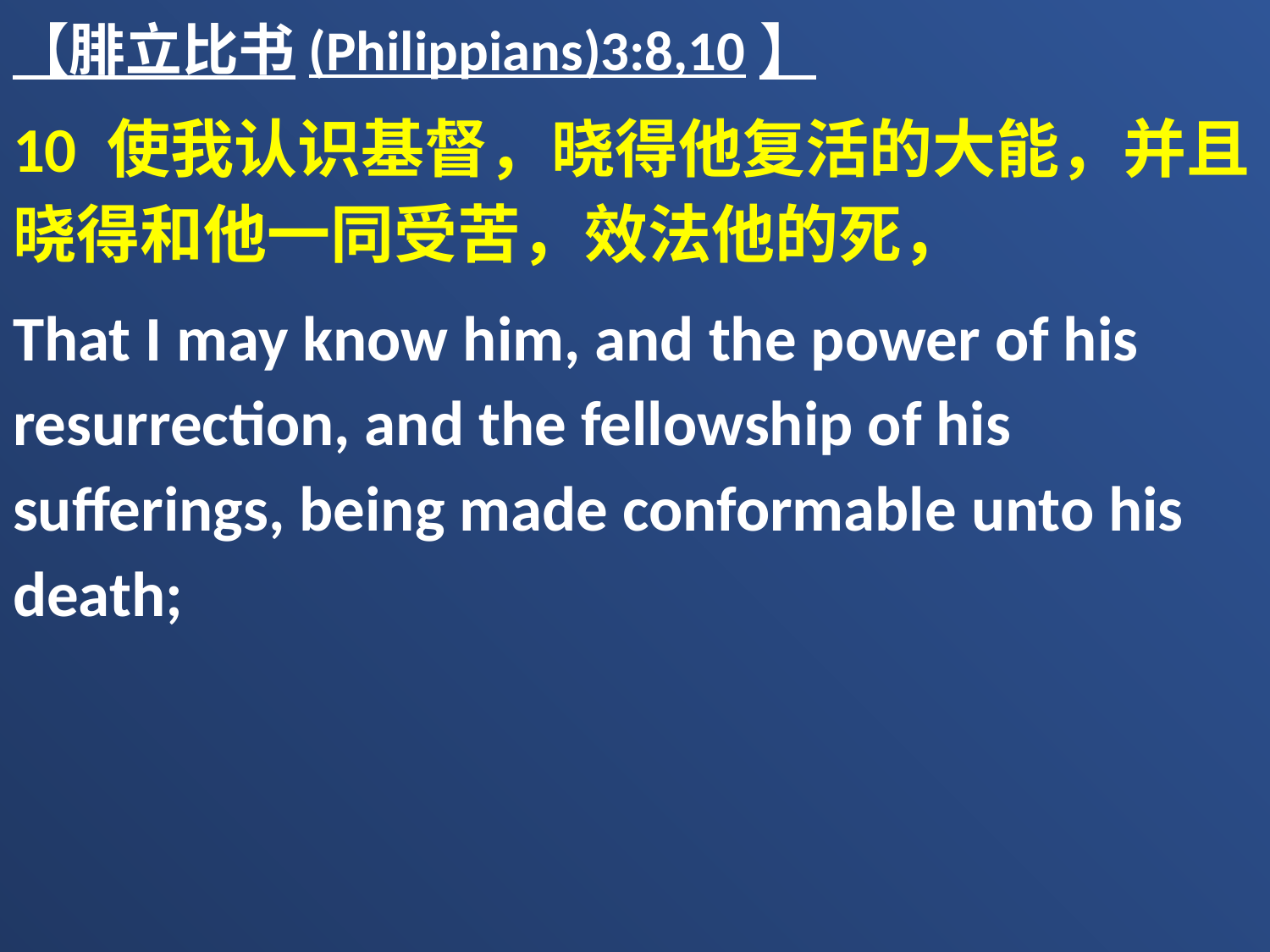

【腓立比书(Philippians)3:8,10】
10 使我认识基督，晓得他复活的大能，并且晓得和他一同受苦，效法他的死，
That I may know him, and the power of his resurrection, and the fellowship of his sufferings, being made conformable unto his death;